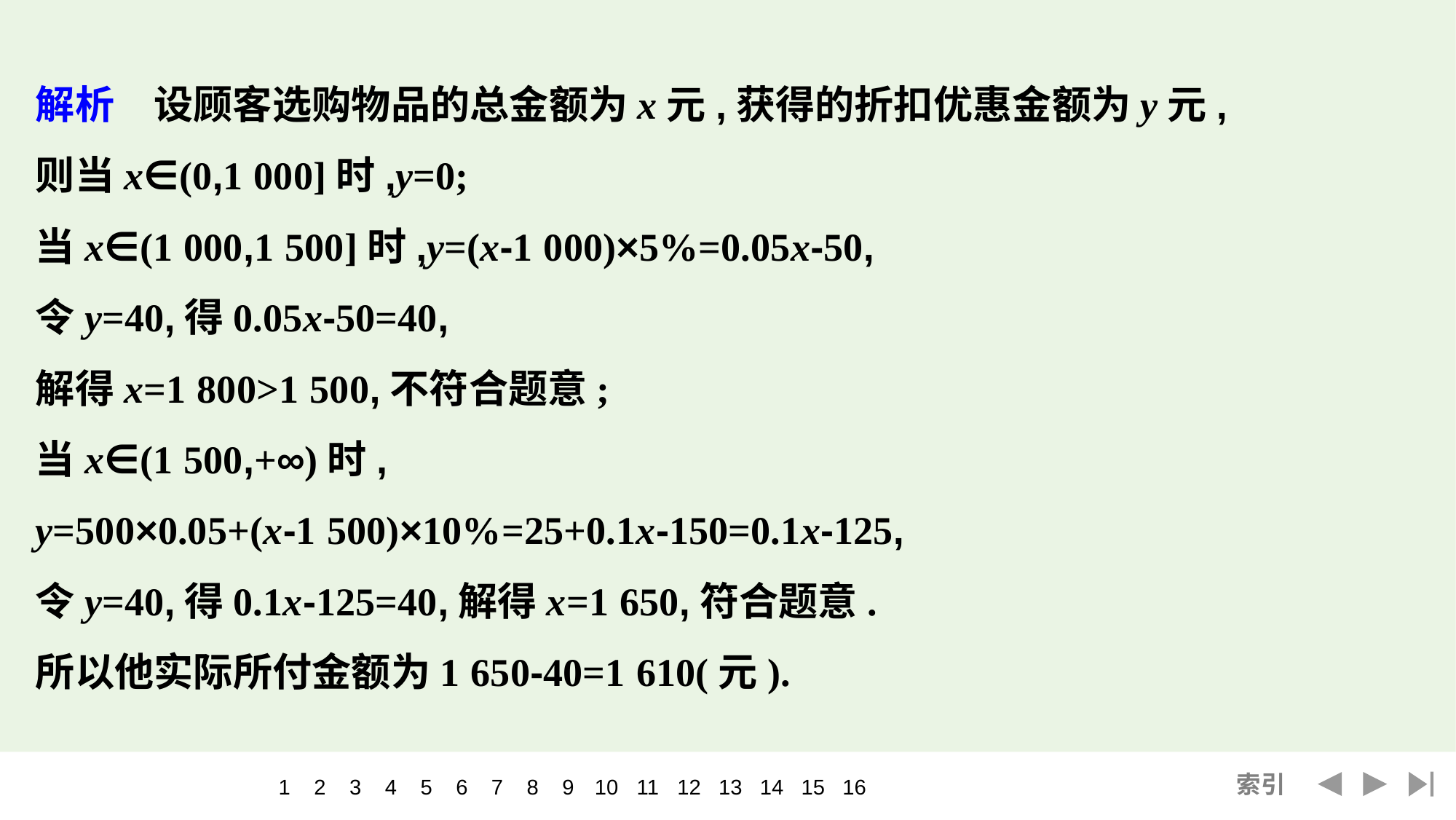

解析　设顾客选购物品的总金额为x元,获得的折扣优惠金额为y元,
则当x∈(0,1 000]时,y=0;
当x∈(1 000,1 500]时,y=(x-1 000)×5%=0.05x-50,
令y=40,得0.05x-50=40,
解得x=1 800>1 500,不符合题意;
当x∈(1 500,+∞)时,
y=500×0.05+(x-1 500)×10%=25+0.1x-150=0.1x-125,
令y=40,得0.1x-125=40,解得x=1 650,符合题意.
所以他实际所付金额为1 650-40=1 610(元).